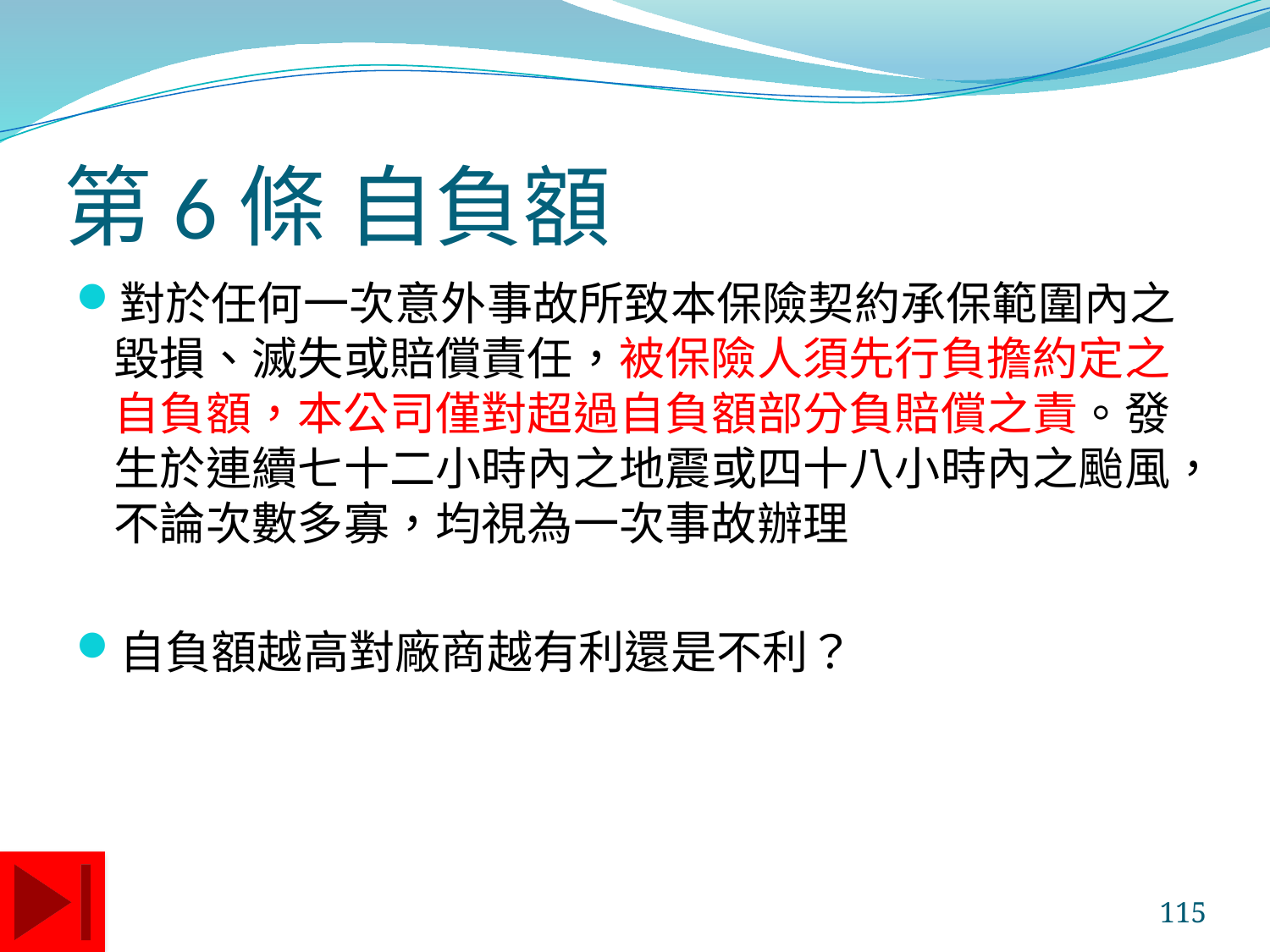

# 第6條 自負額
對於任何一次意外事故所致本保險契約承保範圍內之毀損、滅失或賠償責任，被保險人須先行負擔約定之自負額，本公司僅對超過自負額部分負賠償之責。發生於連續七十二小時內之地震或四十八小時內之颱風，不論次數多寡，均視為一次事故辦理

自負額越高對廠商越有利還是不利？

115